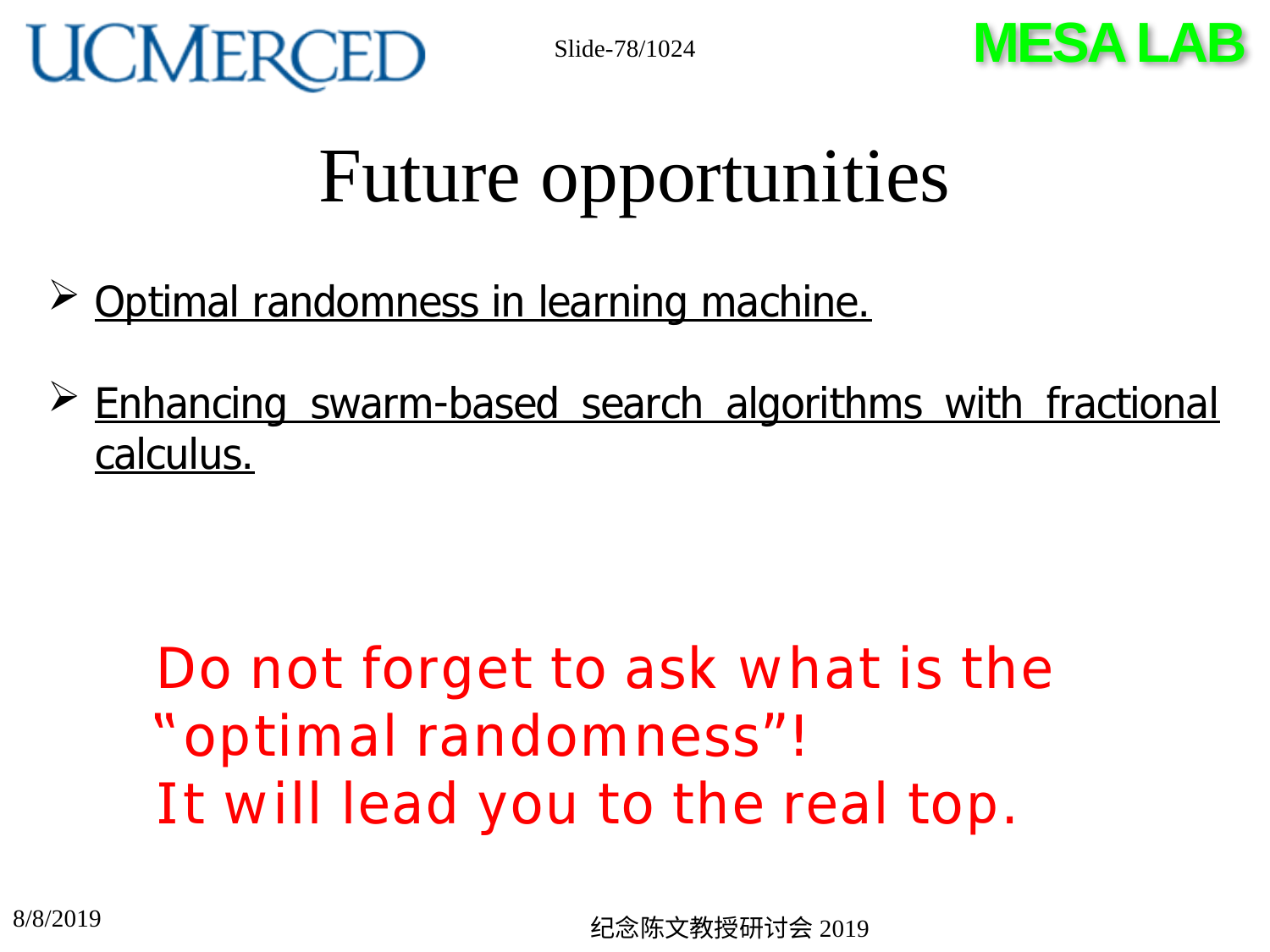

Slide-78/1024
# Future opportunities
Optimal randomness in learning machine.

Enhancing swarm-based search algorithms with fractional calculus.

Do not forget to ask what is the “optimal randomness”!
It will lead you to the real top.
8/8/2019
纪念陈文教授研讨会2019